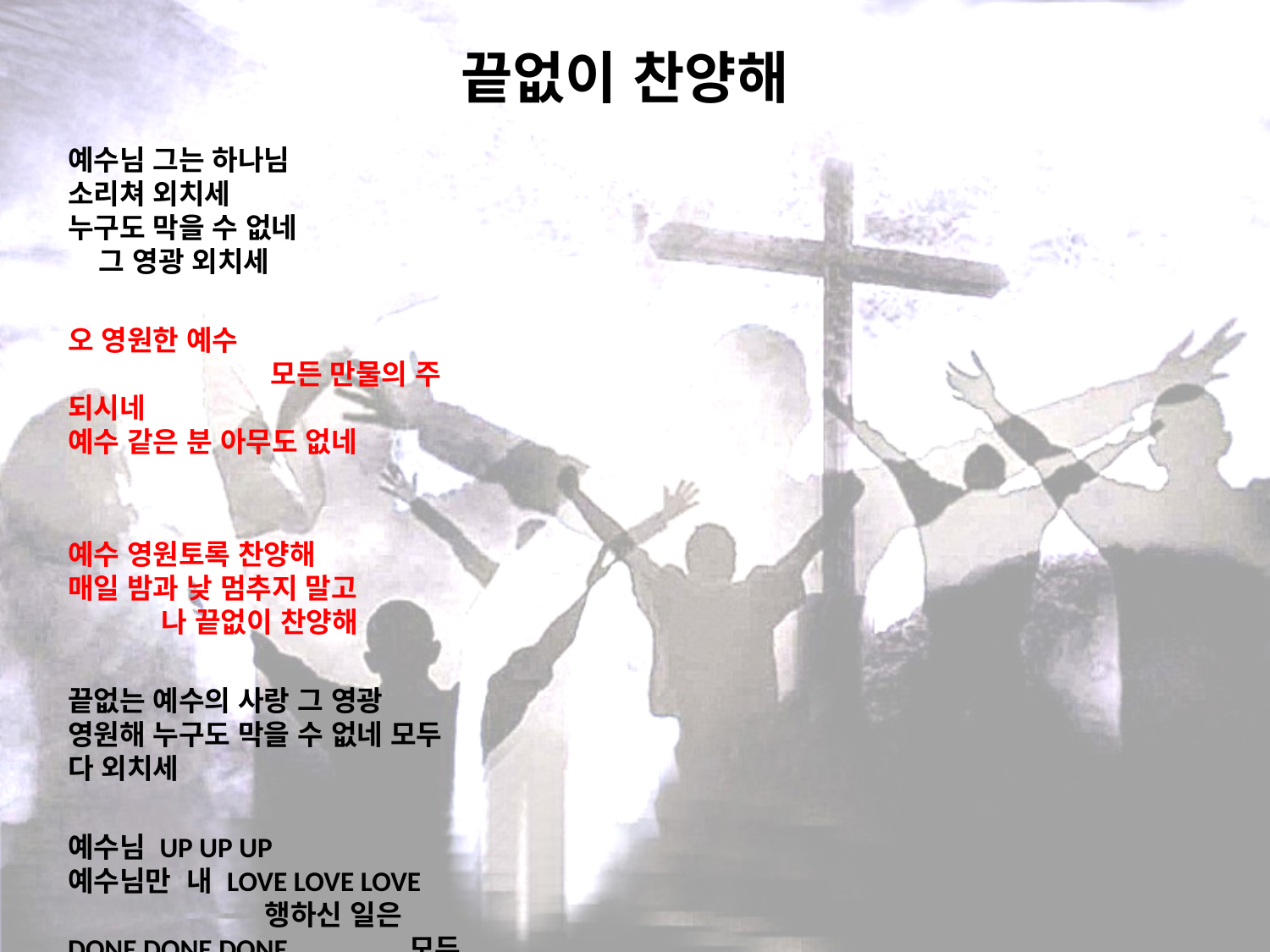

# 끝없이 찬양해
예수님 그는 하나님                     소리쳐 외치세                       누구도 막을 수 없네                          그 영광 외치세

오 영원한 예수                                                       모든 만물의 주 되시네                                        예수 같은 분 아무도 없네

예수 영원토록 찬양해               매일 밤과 낮 멈추지 말고                          나 끝없이 찬양해

끝없는 예수의 사랑 그 영광 영원해 누구도 막을 수 없네 모두 다 외치세

예수님 UP UP UP                        예수님만  내 LOVE LOVE LOVE                                     행하신 일은 DONE DONE DONE                  모두 다 찬양해(x2)